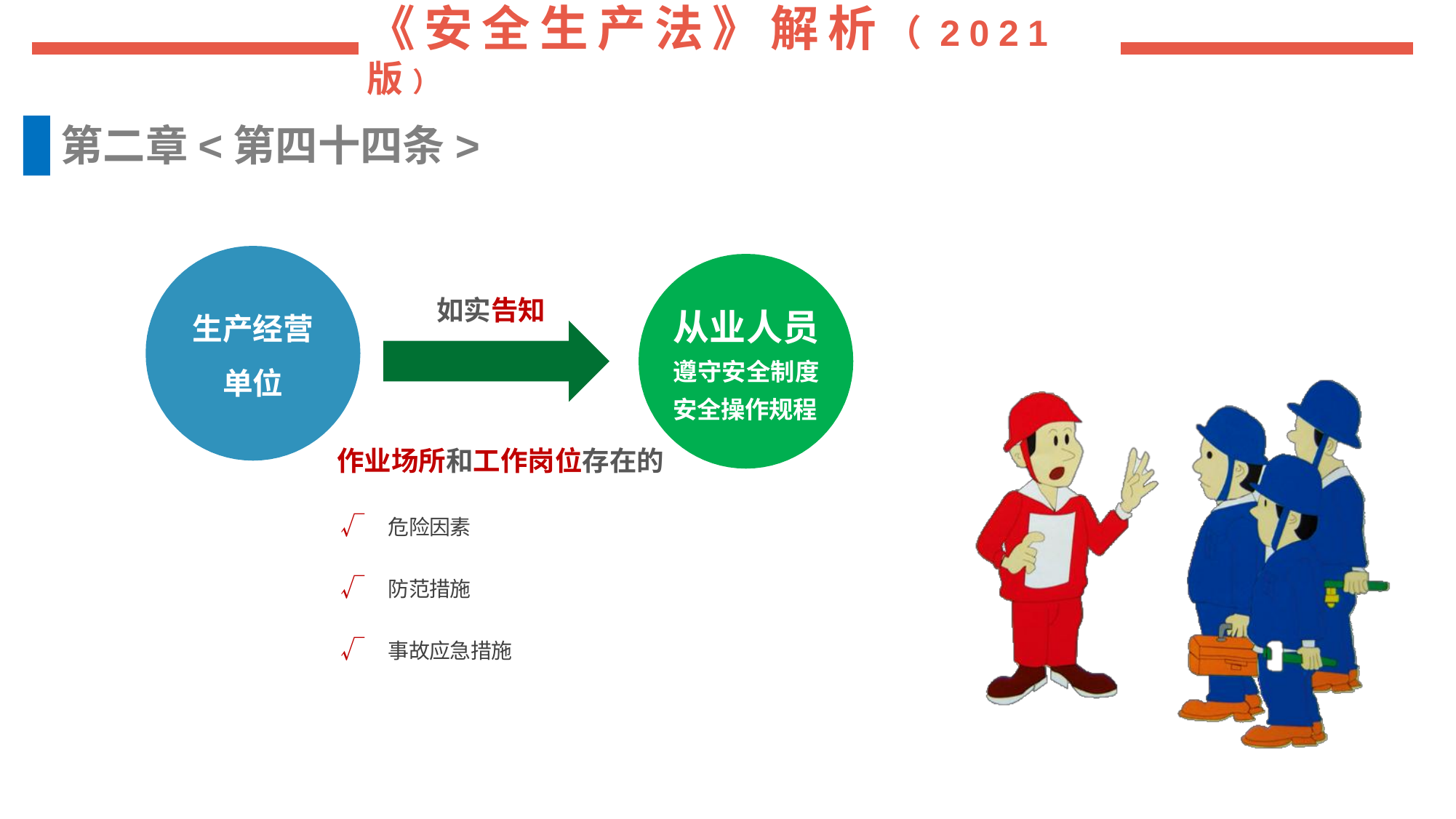

第二章<第四十四条>

从业人员 遵守安全制度 安全操作规程
如实告知
生产经营
单位

作业场所和工作岗位存在的
√	危险因素
√	防范措施
√	事故应急措施